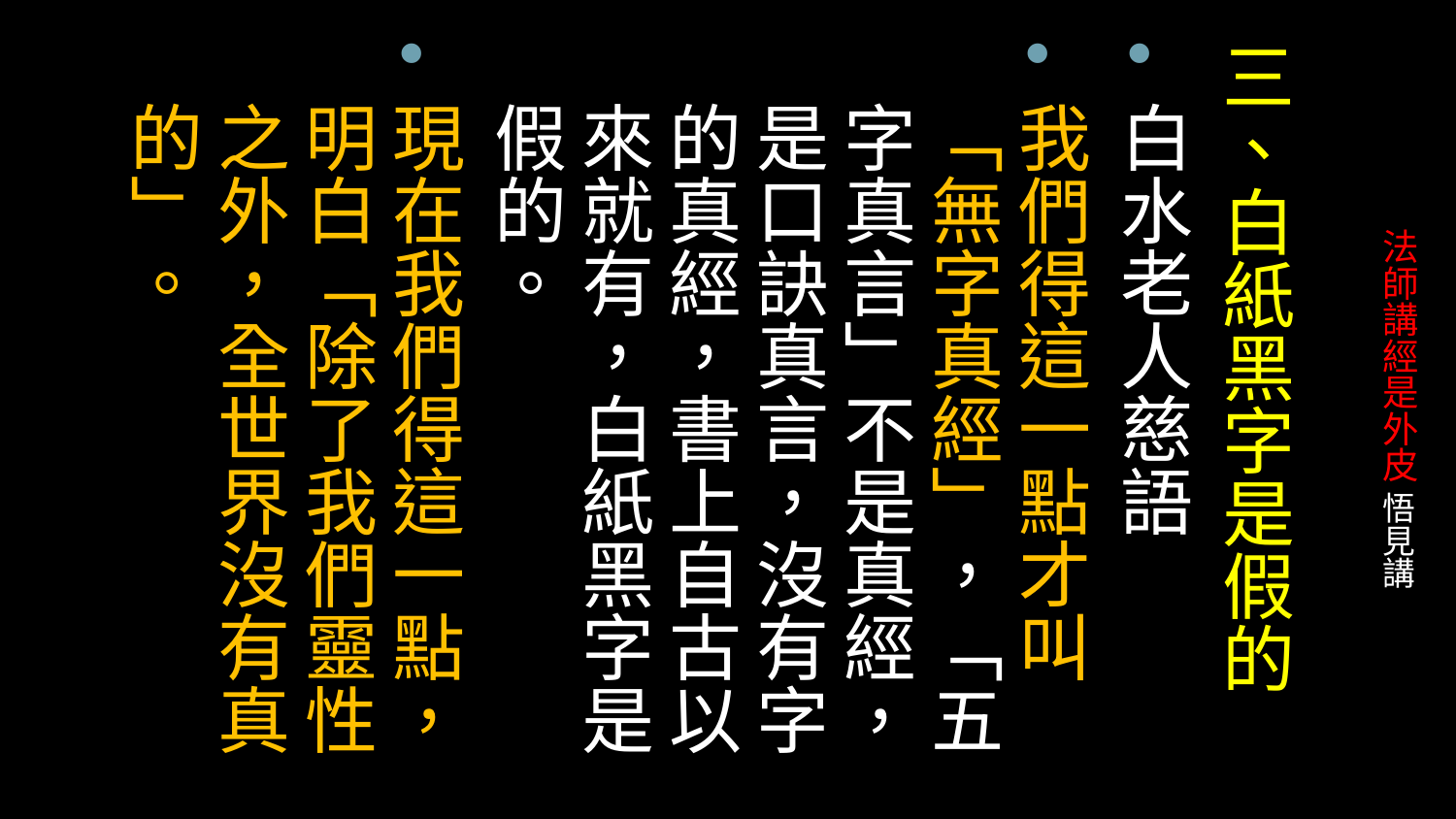

三、白紙黑字是假的
白水老人慈語
我們得這一點才叫「無字真經」，「五字真言」不是真經，是口訣真言，沒有字的真經，書上自古以來就有，白紙黑字是假的。
現在我們得這一點，明白「除了我們靈性之外，全世界沒有真的」。

# 法師講經是外皮 悟見講